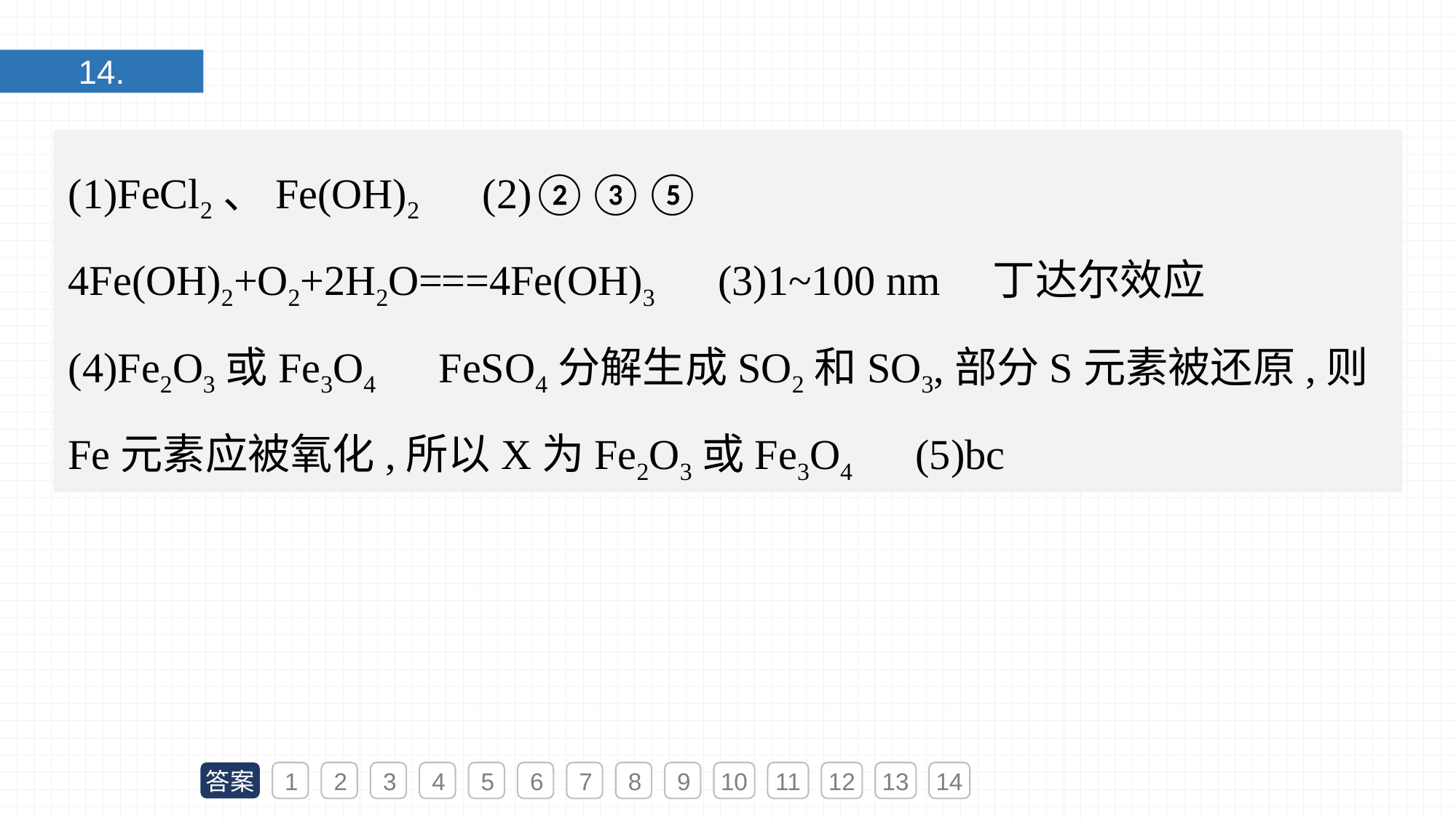

14.

(1)FeCl2、Fe(OH)2　(2)②③⑤　4Fe(OH)2+O2+2H2O===4Fe(OH)3　(3)1~100 nm　丁达尔效应　(4)Fe2O3或Fe3O4　FeSO4分解生成SO2和SO3,部分S元素被还原,则Fe元素应被氧化,所以X为Fe2O3或Fe3O4　(5)bc
答案
1
2
3
4
5
6
7
8
9
10
11
12
13
14